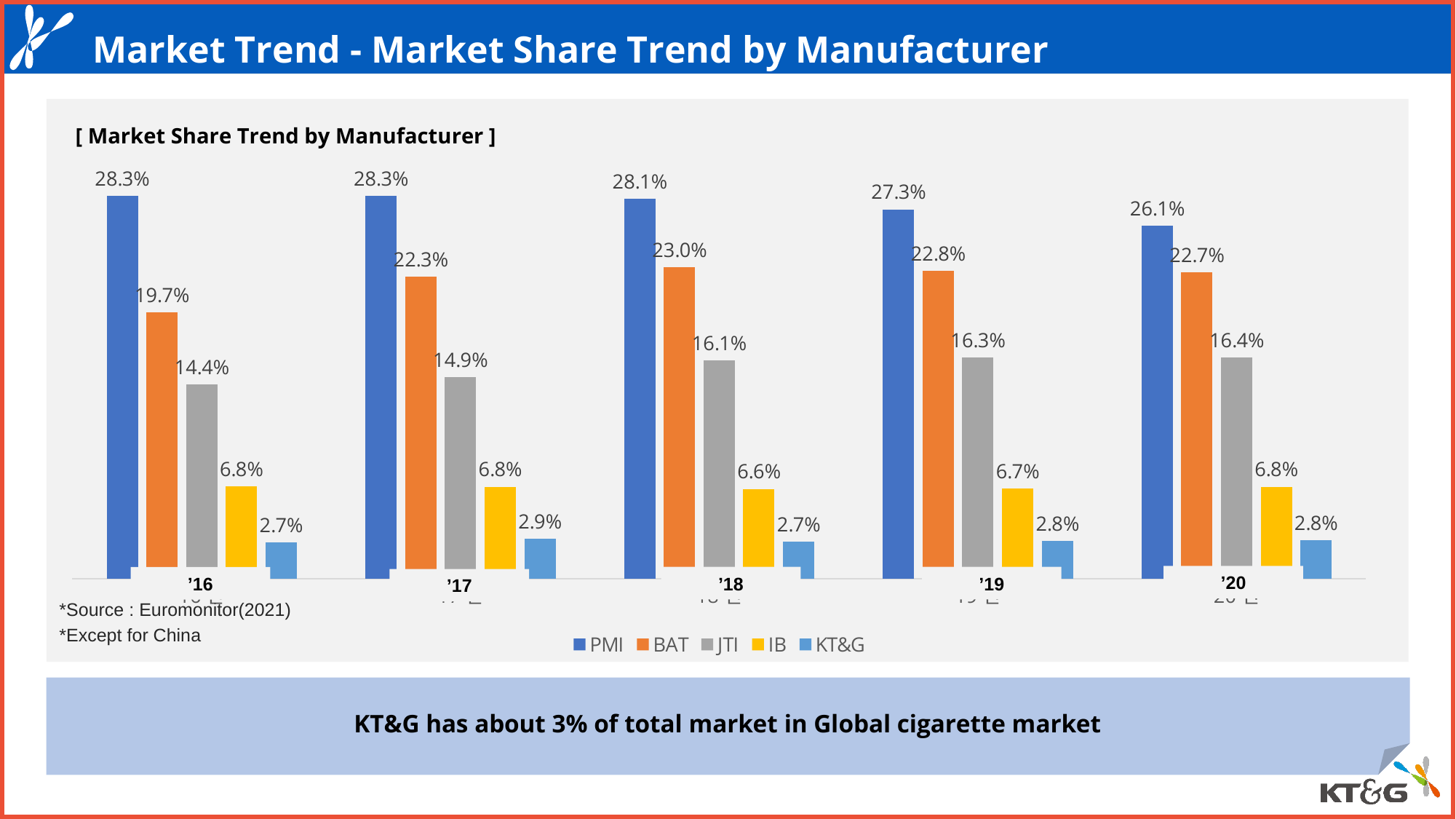

39슬라이드
Market Trend - Market Share Trend by Manufacturer

[ Market Share Trend by Manufacturer ]

### Chart

| Category | PMI | BAT | JTI | IB | KT&G |
|---|---|---|---|---|---|
| 16년 | 0.28311828490303237 | 0.19698763719149145 | 0.14372285609255286 | 0.06808080990143948 | 0.02672489087923115 |
| 17년 | 0.2830947835593192 | 0.22343678104655143 | 0.1491776396299378 | 0.06788075774634098 | 0.029435051479106494 |
| 18년 | 0.2808650139664851 | 0.23048828847944416 | 0.16140604327690286 | 0.06637007502876635 | 0.02711533490511442 |
| 19년 | 0.2731416583340522 | 0.227708739925196 | 0.16337462228862784 | 0.06682469339379575 | 0.02779650460610241 |
| 20년 | 0.2610797456567758 | 0.22674767572834836 | 0.16359949666097406 | 0.06785422576986747 | 0.028342484377288996 |
’20
’18
’19
’16
’17
*Source : Euromonitor(2021)
*Except for China
KT&G has about 3% of total market in Global cigarette market